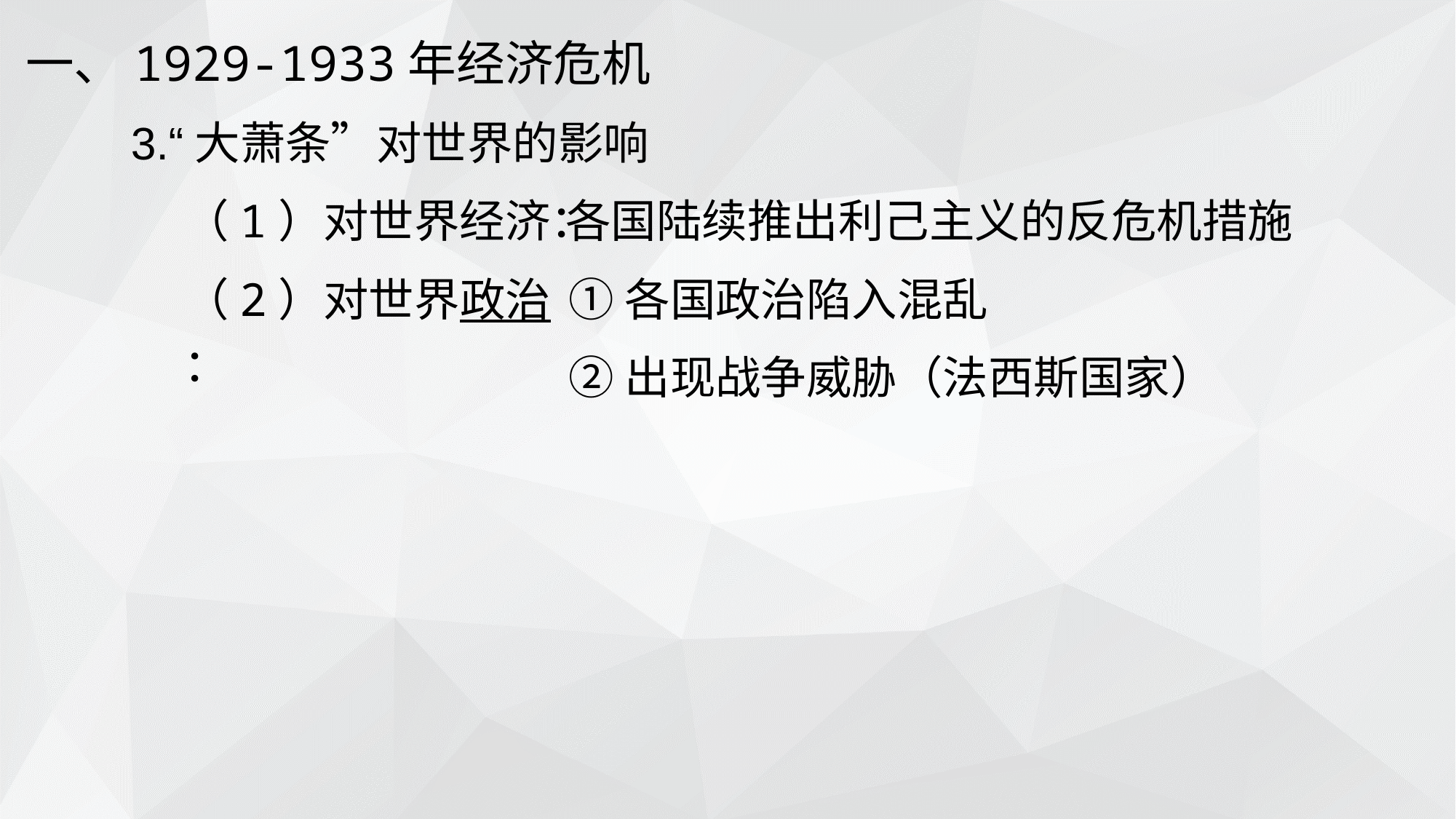

一、1929-1933年经济危机
3.“大萧条”对世界的影响
（1）对世界经济：
各国陆续推出利己主义的反危机措施
（2）对世界政治：
①各国政治陷入混乱
②出现战争威胁（法西斯国家）